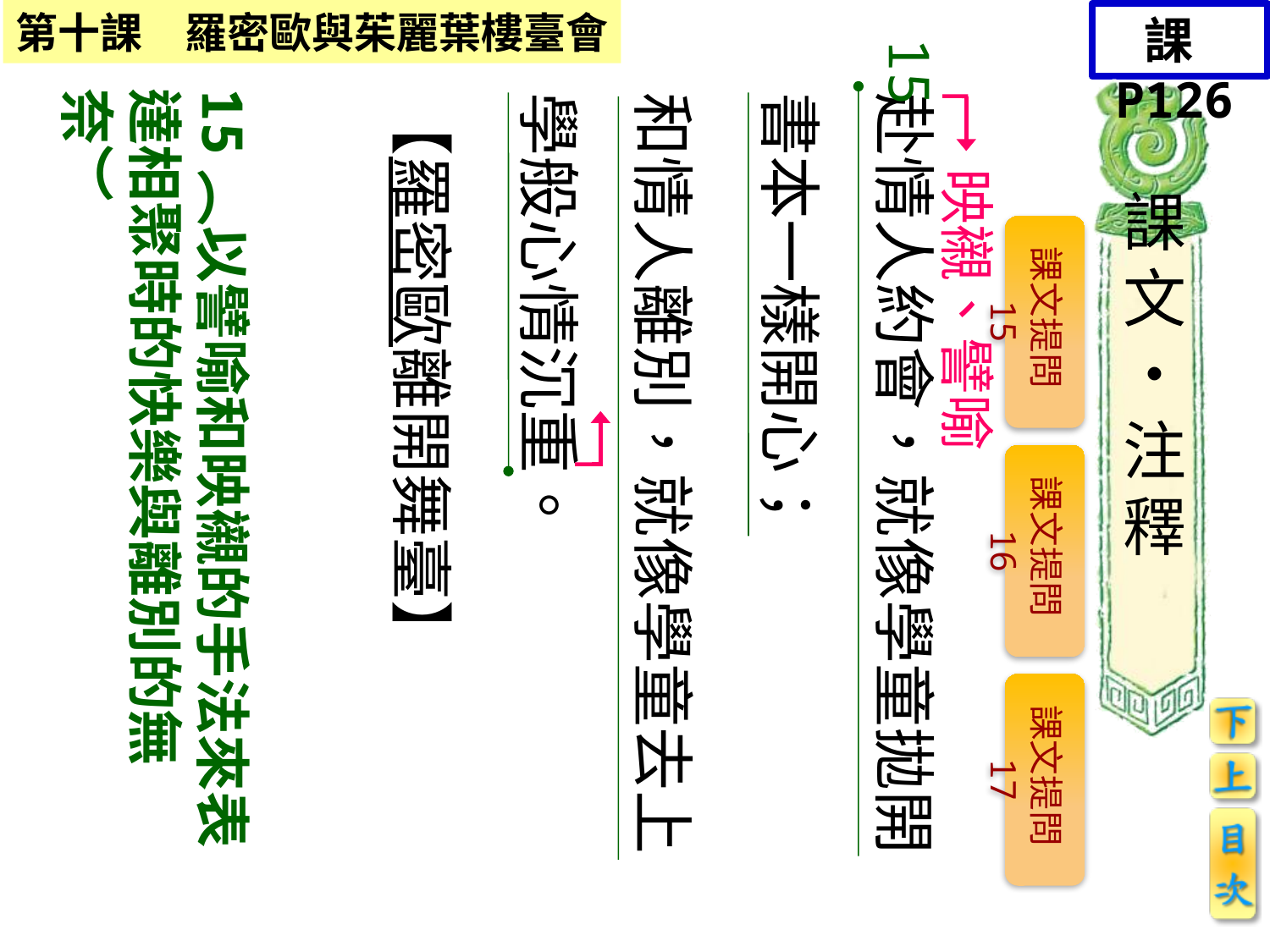

課P126
15
15︵以譬喻和映襯的手法來表達相聚時的快樂與離別的無奈︶
赴情人約會，就像學童拋開書本一樣開心；
和情人離別，就像學童去上學般心情沉重。
【羅密歐離開舞臺】

映襯、譬喻
課文‧注釋
課文提問15

課文提問16
課文提問17